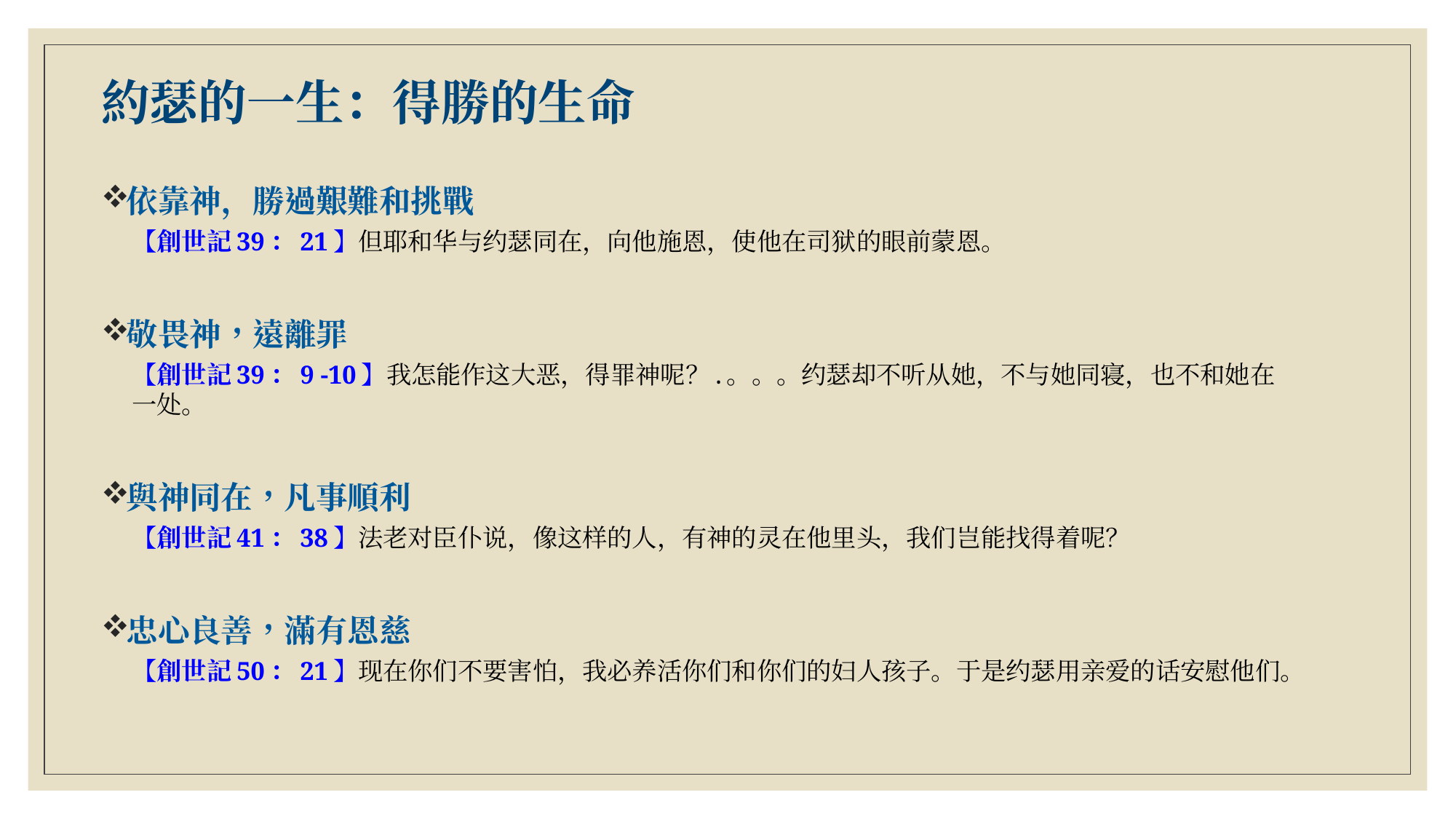

# 約瑟的一生：得勝的生命
依靠神，勝過艱難和挑戰
【創世記39：21】但耶和华与约瑟同在，向他施恩，使他在司狱的眼前蒙恩。

敬畏神，遠離罪
【創世記39：9 -10】我怎能作这大恶，得罪神呢？.。。。约瑟却不听从她，不与她同寝，也不和她在一处。

與神同在，凡事順利
【創世記41：38】法老对臣仆说，像这样的人，有神的灵在他里头，我们岂能找得着呢？

忠心良善，滿有恩慈
【創世記50：21】现在你们不要害怕，我必养活你们和你们的妇人孩子。于是约瑟用亲爱的话安慰他们。